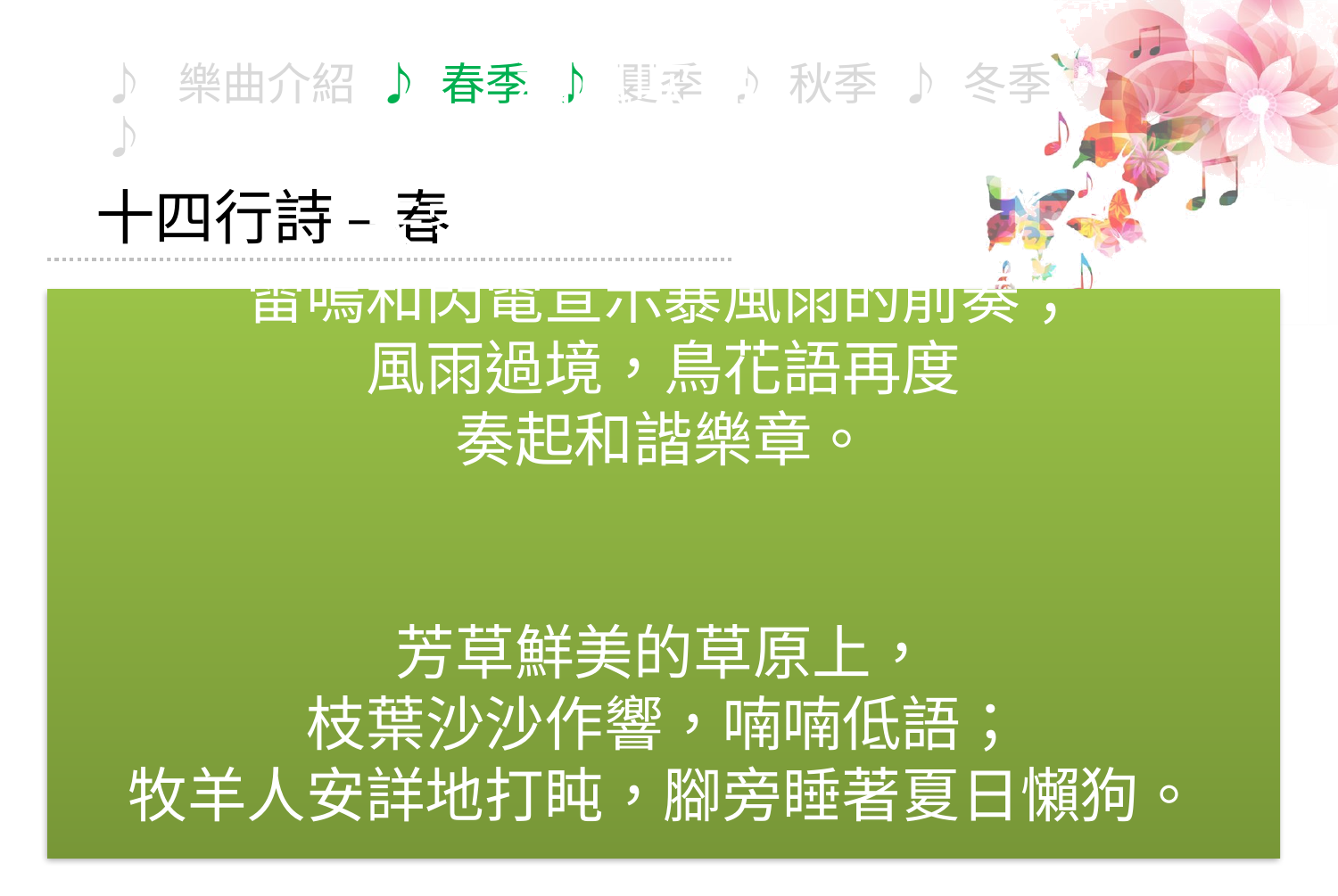

春臨大地，
眾鳥歡唱，
和風吹拂，
溪流低語。
天空很快被黑幕遮蔽，
雷鳴和閃電宣示暴風雨的前奏；
風雨過境，鳥花語再度
奏起和諧樂章。

芳草鮮美的草原上，
枝葉沙沙作響，喃喃低語；
牧羊人安詳地打盹，腳旁睡著夏日懶狗。

當春臨大地，
仙女和牧羊人隨著風笛愉悅的旋律
在他們的草原上婆娑起舞。
十四行詩 – 春